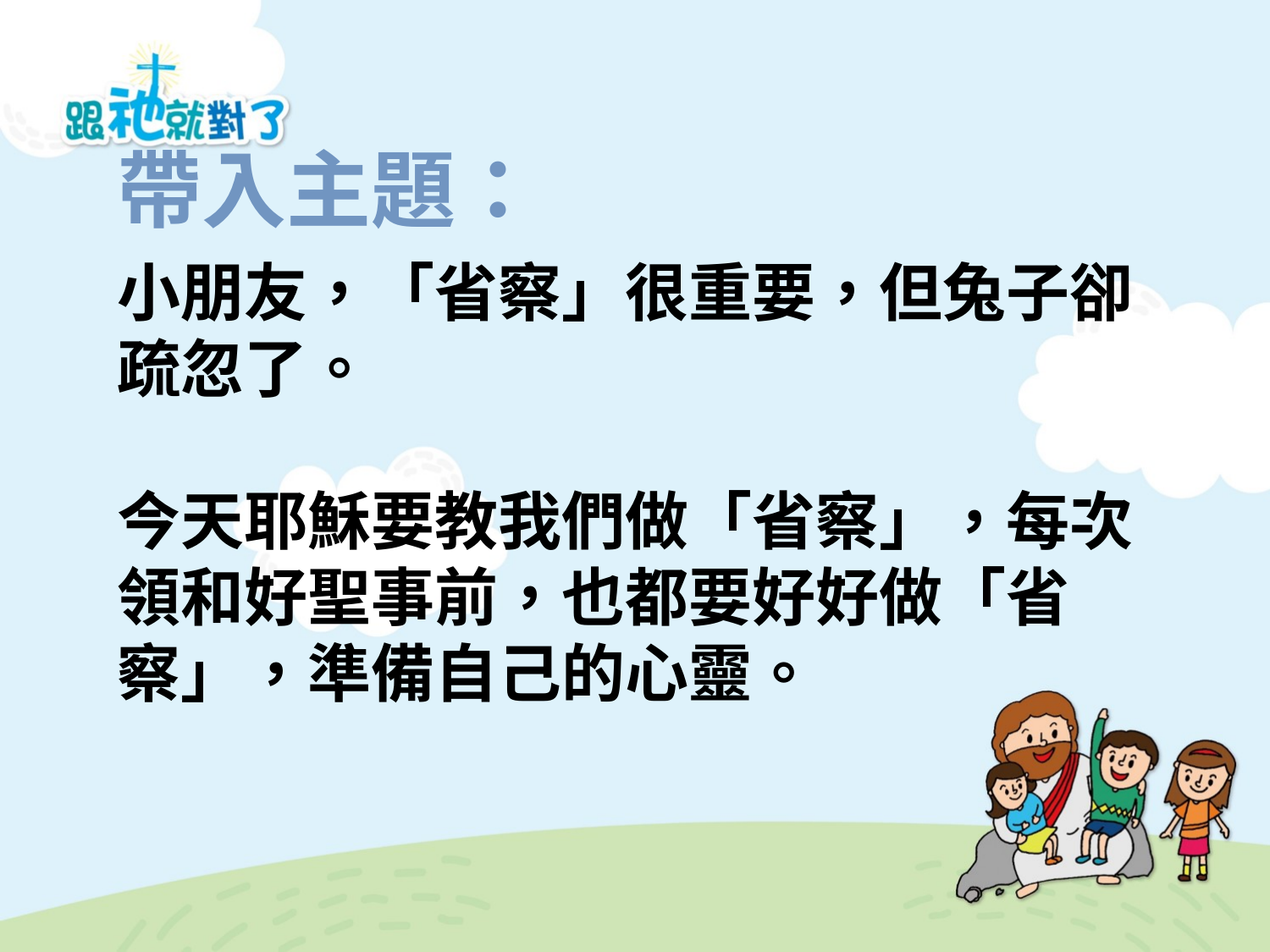

帶入主題：
小朋友，「省察」很重要，但兔子卻疏忽了。

今天耶穌要教我們做「省察」，每次領和好聖事前，也都要好好做「省察」，準備自己的心靈。